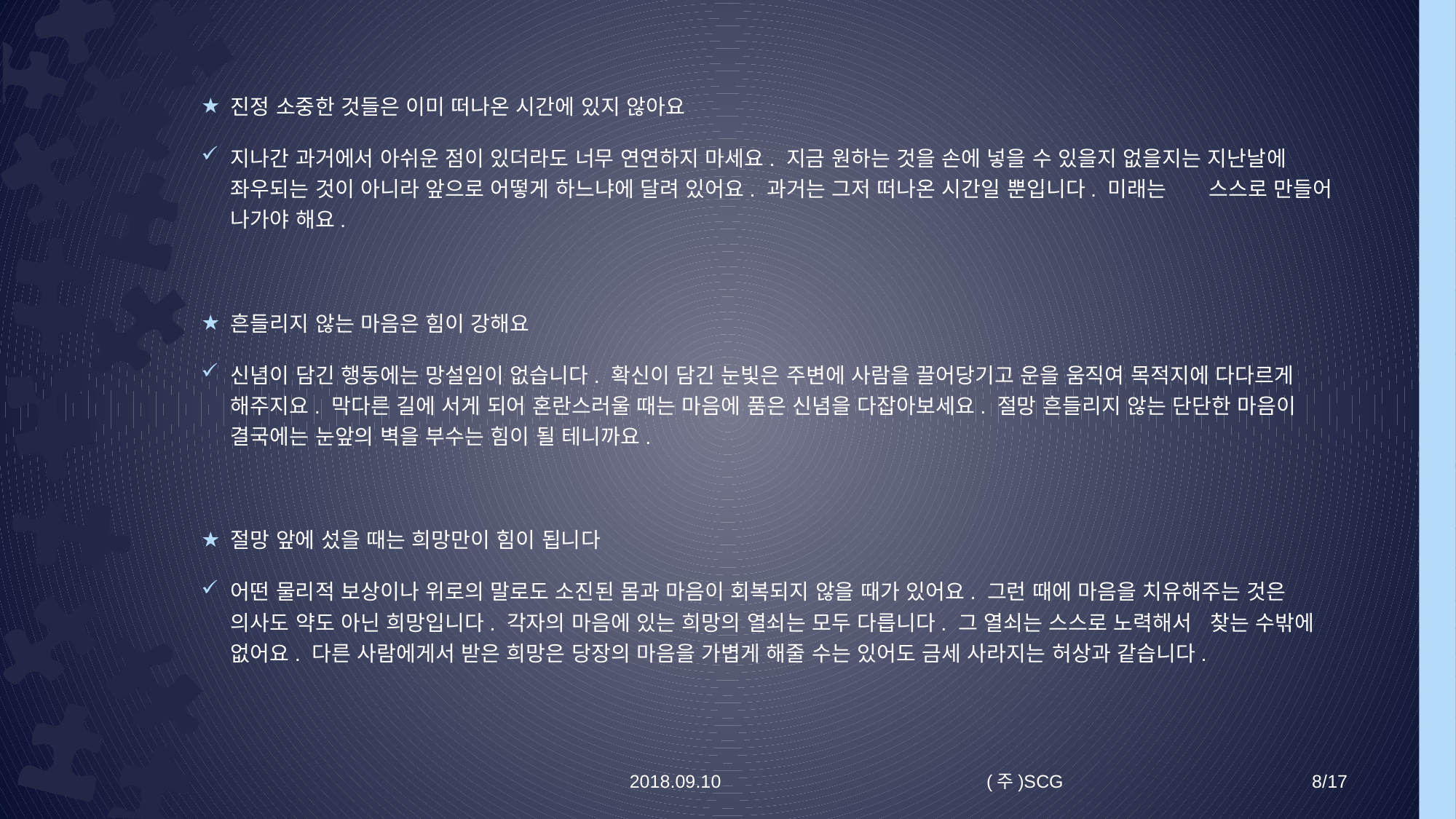

진정 소중한 것들은 이미 떠나온 시간에 있지 않아요
지나간 과거에서 아쉬운 점이 있더라도 너무 연연하지 마세요. 지금 원하는 것을 손에 넣을 수 있을지 없을지는 지난날에 좌우되는 것이 아니라 앞으로 어떻게 하느냐에 달려 있어요. 과거는 그저 떠나온 시간일 뿐입니다. 미래는       스스로 만들어 나가야 해요.

흔들리지 않는 마음은 힘이 강해요
신념이 담긴 행동에는 망설임이 없습니다. 확신이 담긴 눈빛은 주변에 사람을 끌어당기고 운을 움직여 목적지에 다다르게 해주지요. 막다른 길에 서게 되어 혼란스러울 때는 마음에 품은 신념을 다잡아보세요. 절망 흔들리지 않는 단단한 마음이 결국에는 눈앞의 벽을 부수는 힘이 될 테니까요.

절망 앞에 섰을 때는 희망만이 힘이 됩니다
어떤 물리적 보상이나 위로의 말로도 소진된 몸과 마음이 회복되지 않을 때가 있어요. 그런 때에 마음을 치유해주는 것은 의사도 약도 아닌 희망입니다. 각자의 마음에 있는 희망의 열쇠는 모두 다릅니다. 그 열쇠는 스스로 노력해서   찾는 수밖에 없어요. 다른 사람에게서 받은 희망은 당장의 마음을 가볍게 해줄 수는 있어도 금세 사라지는 허상과 같습니다.

2018.09.10
(주)SCG
8/17